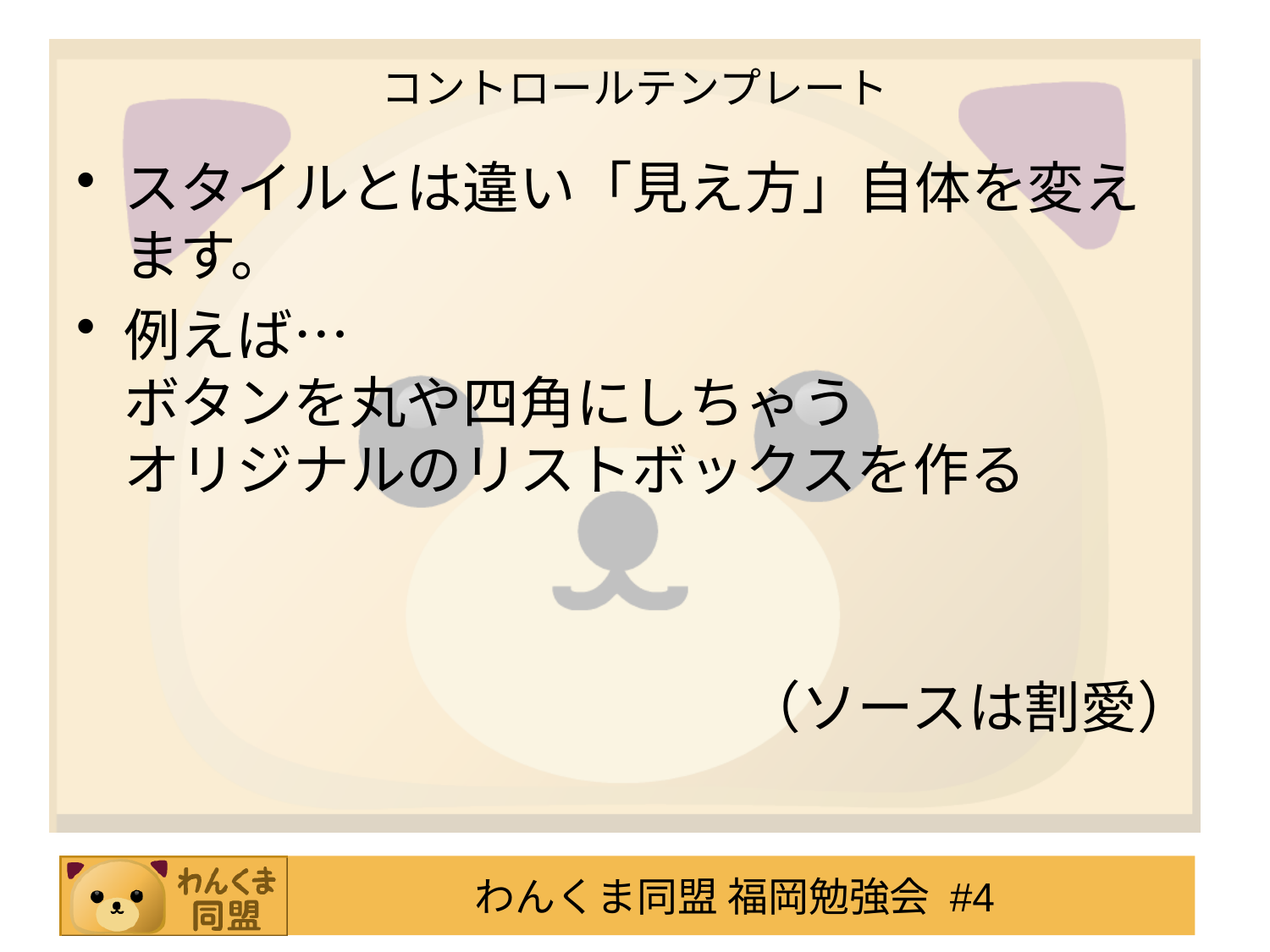

# コントロールテンプレート
スタイルとは違い「見え方」自体を変えます。
例えば…
ボタンを丸や四角にしちゃう
オリジナルのリストボックスを作る

（ソースは割愛）